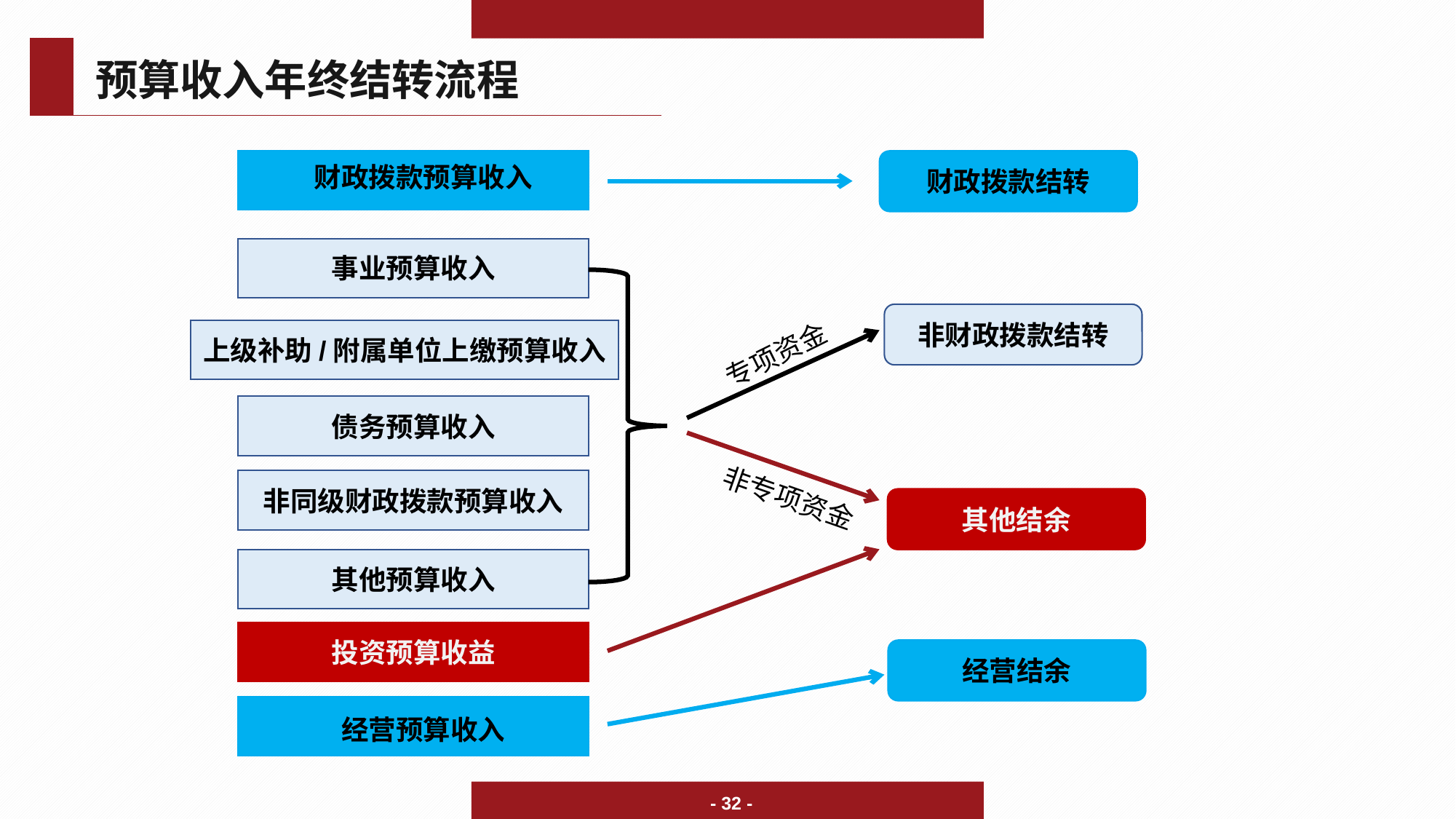

预算收入年终结转流程

财政拨款结转
财政拨款预算收入

事业预算收入

非财政拨款结转
上级补助/附属单位上缴预算收入
专项资金
债务预算收入
非同级财政拨款预算收入
非专项资金
其他结余
其他预算收入
投资预算收益
经营结余

经营预算收入

- 32 -